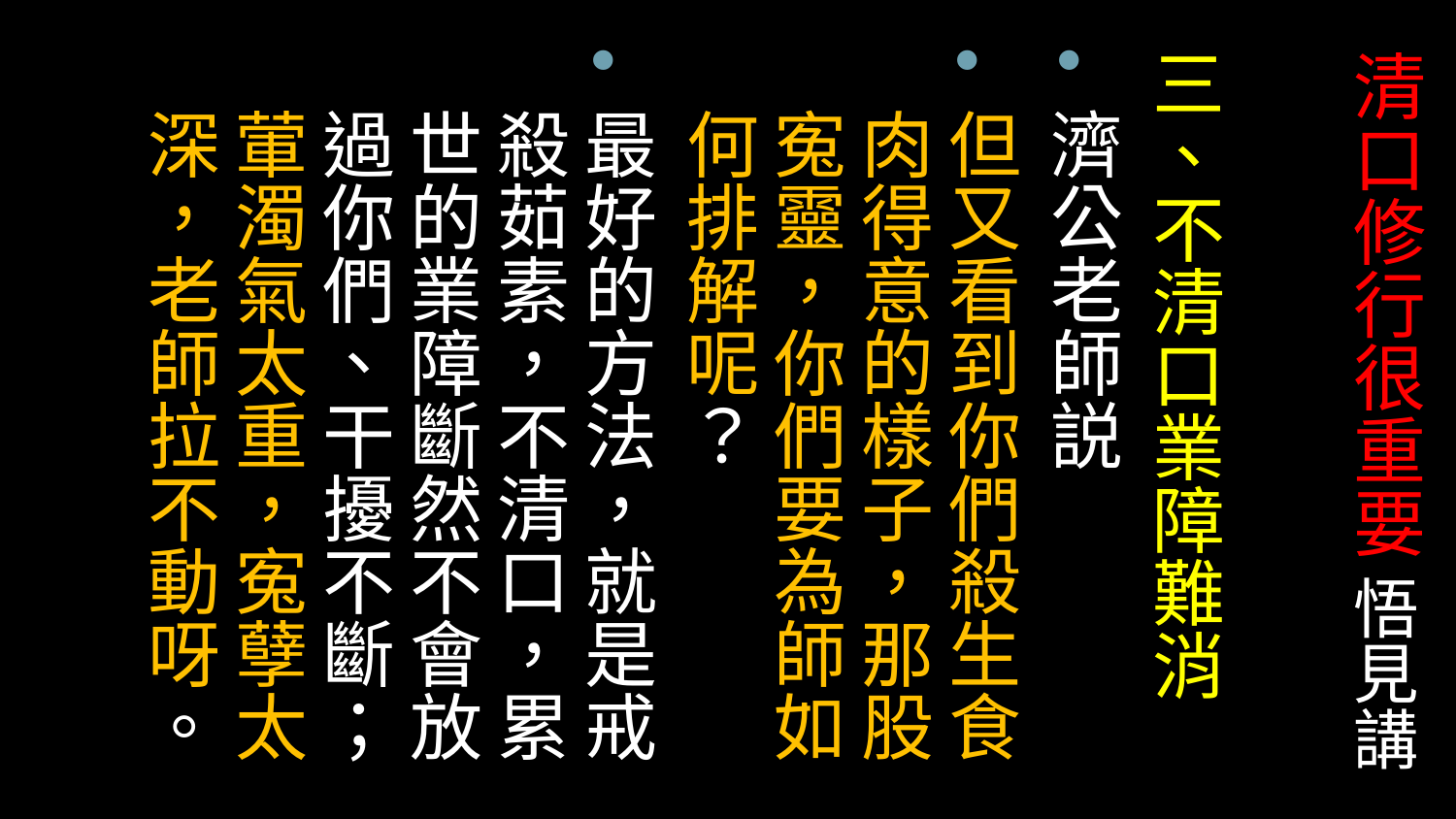

三、不清口業障難消
濟公老師説
但又看到你們殺生食肉得意的樣子，那股寃靈，你們要為師如何排解呢？
最好的方法，就是戒殺茹素，不清口，累世的業障斷然不會放過你們、干擾不斷；葷濁氣太重，寃孽太深，老師拉不動呀。

# 清口修行很重要 悟見講